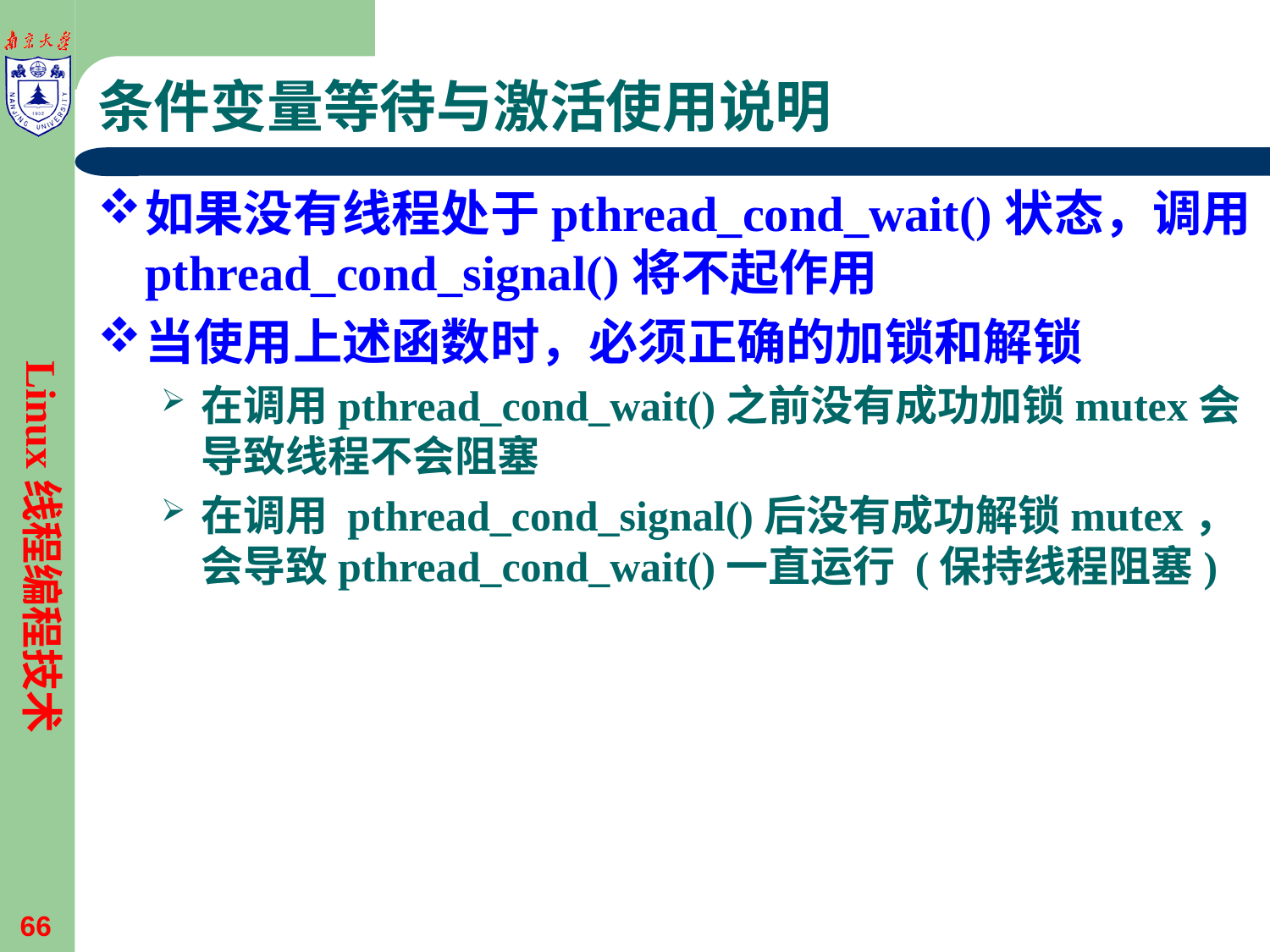

# 条件变量等待与激活使用说明
如果没有线程处于pthread_cond_wait()状态，调用pthread_cond_signal()将不起作用
当使用上述函数时，必须正确的加锁和解锁
在调用pthread_cond_wait()之前没有成功加锁mutex会导致线程不会阻塞
在调用 pthread_cond_signal()后没有成功解锁mutex，会导致pthread_cond_wait()一直运行 (保持线程阻塞)

Linux线程编程技术
66